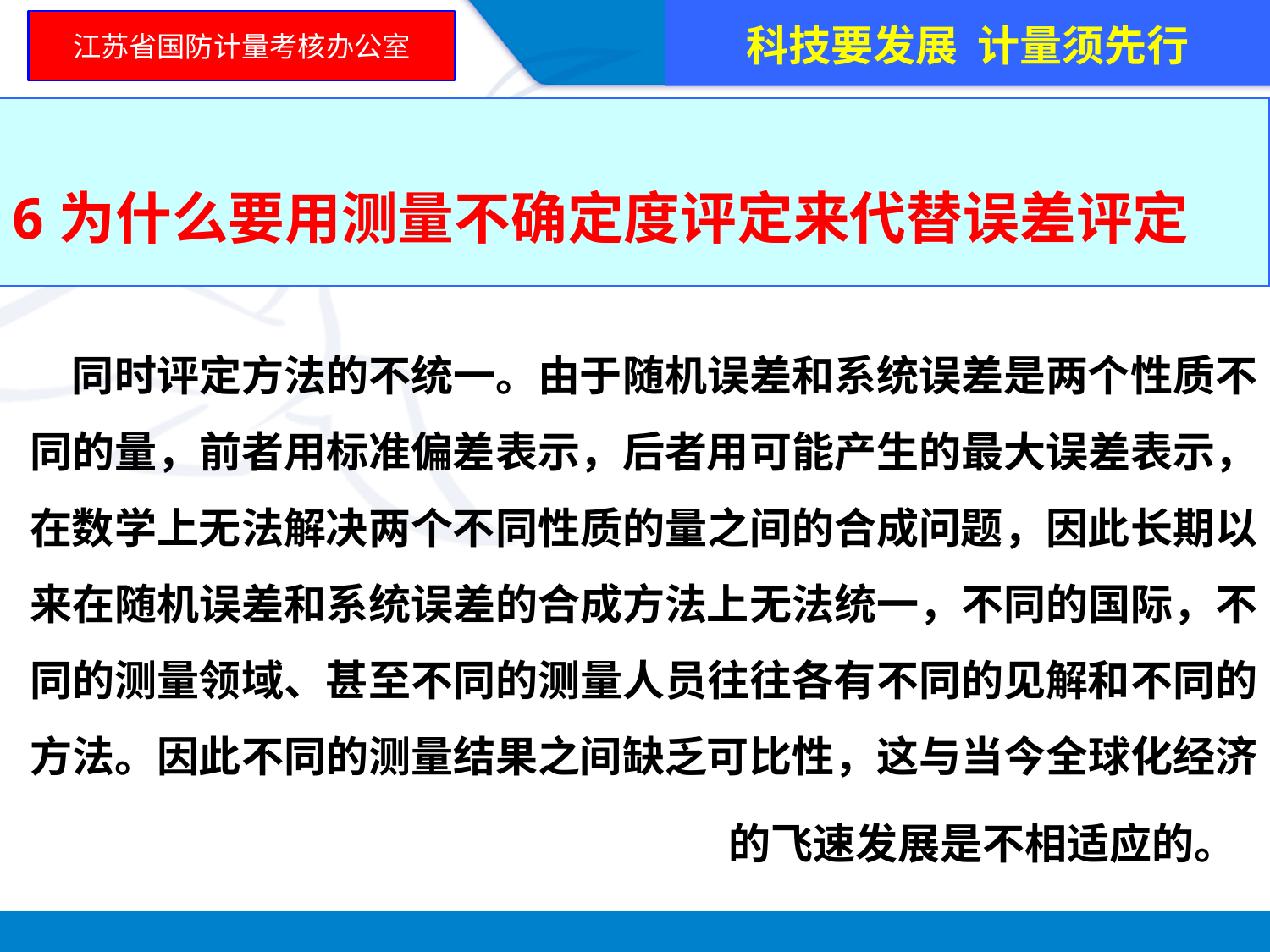

科技要发展  计量须先行
江苏省国防计量考核办公室
6为什么要用测量不确定度评定来代替误差评定

 同时评定方法的不统一。由于随机误差和系统误差是两个性质不同的量，前者用标准偏差表示，后者用可能产生的最大误差表示，在数学上无法解决两个不同性质的量之间的合成问题，因此长期以来在随机误差和系统误差的合成方法上无法统一，不同的国际，不同的测量领域、甚至不同的测量人员往往各有不同的见解和不同的方法。因此不同的测量结果之间缺乏可比性，这与当今全球化经济的飞速发展是不相适应的。